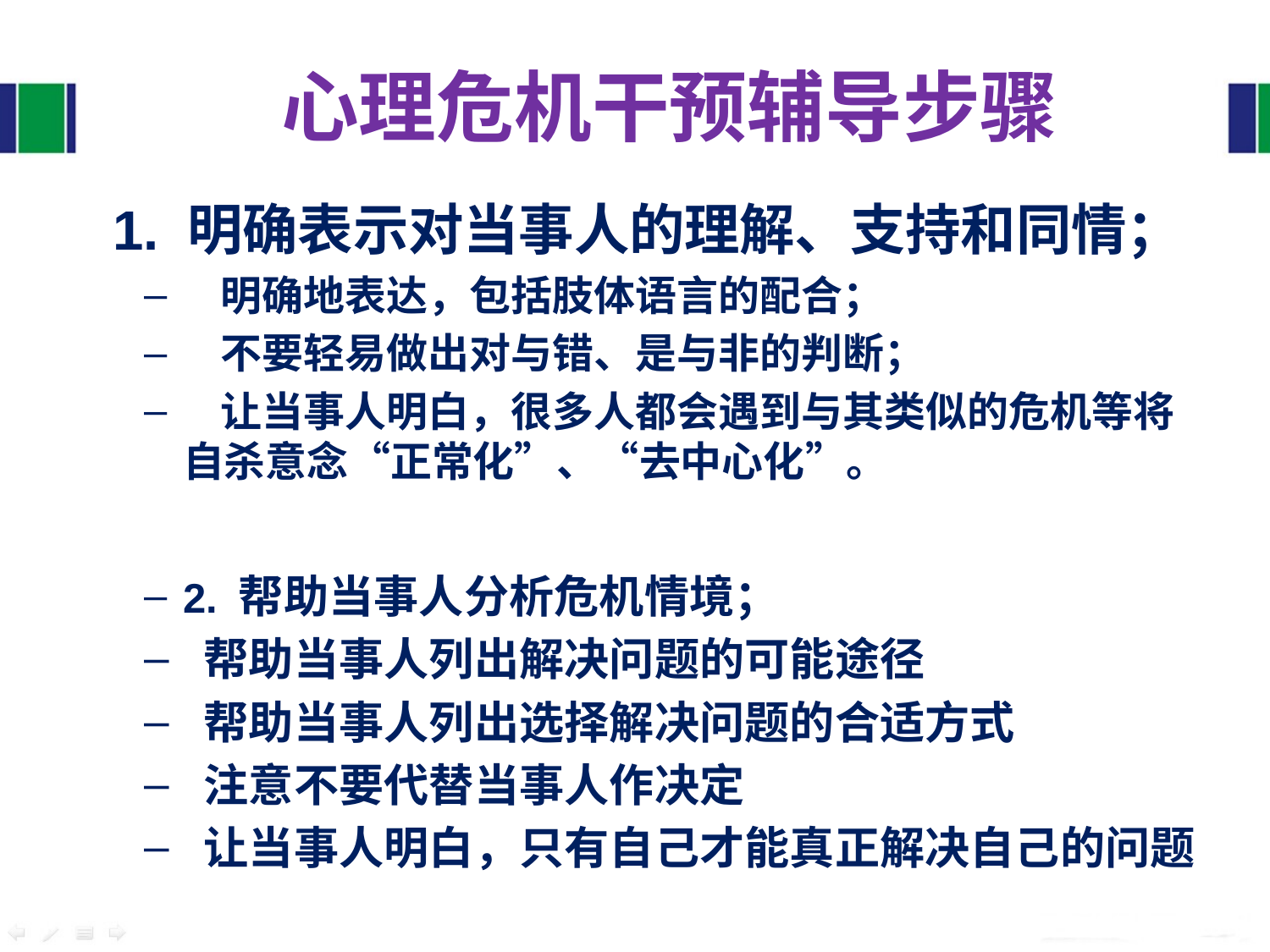

心理危机干预辅导步骤
  1. 明确表示对当事人的理解、支持和同情；
   明确地表达，包括肢体语言的配合；
   不要轻易做出对与错、是与非的判断；
   让当事人明白，很多人都会遇到与其类似的危机等将自杀意念“正常化”、“去中心化”。

2. 帮助当事人分析危机情境；
 帮助当事人列出解决问题的可能途径
 帮助当事人列出选择解决问题的合适方式
 注意不要代替当事人作决定
 让当事人明白，只有自己才能真正解决自己的问题

81